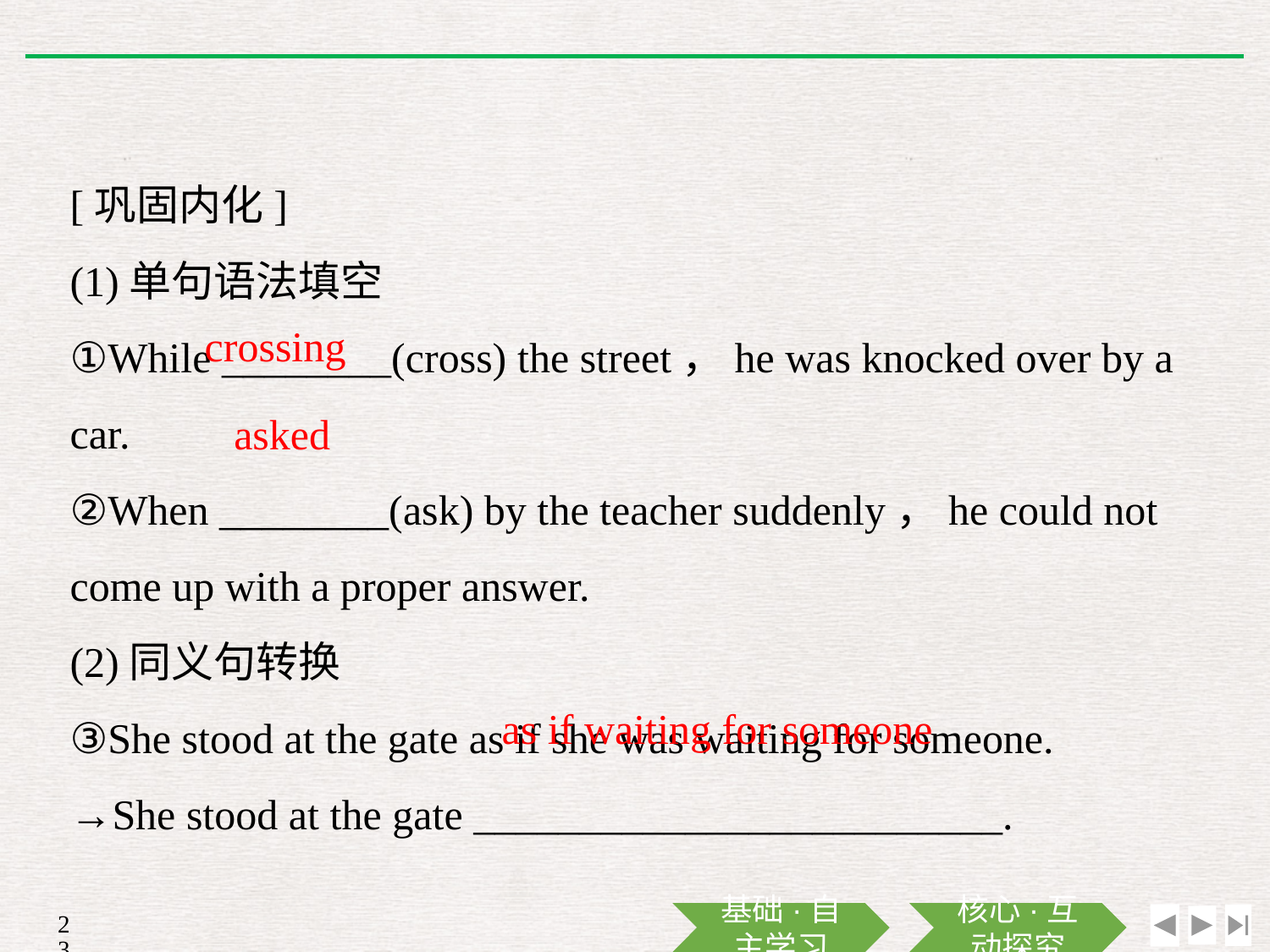

[巩固内化]
(1)单句语法填空
①While ________(cross) the street，he was knocked over by a car.
②When ________(ask) by the teacher suddenly，he could not come up with a proper answer.
(2)同义句转换
③She stood at the gate as if she was waiting for someone.
→She stood at the gate _________________________.
crossing
asked
as if waiting for someone